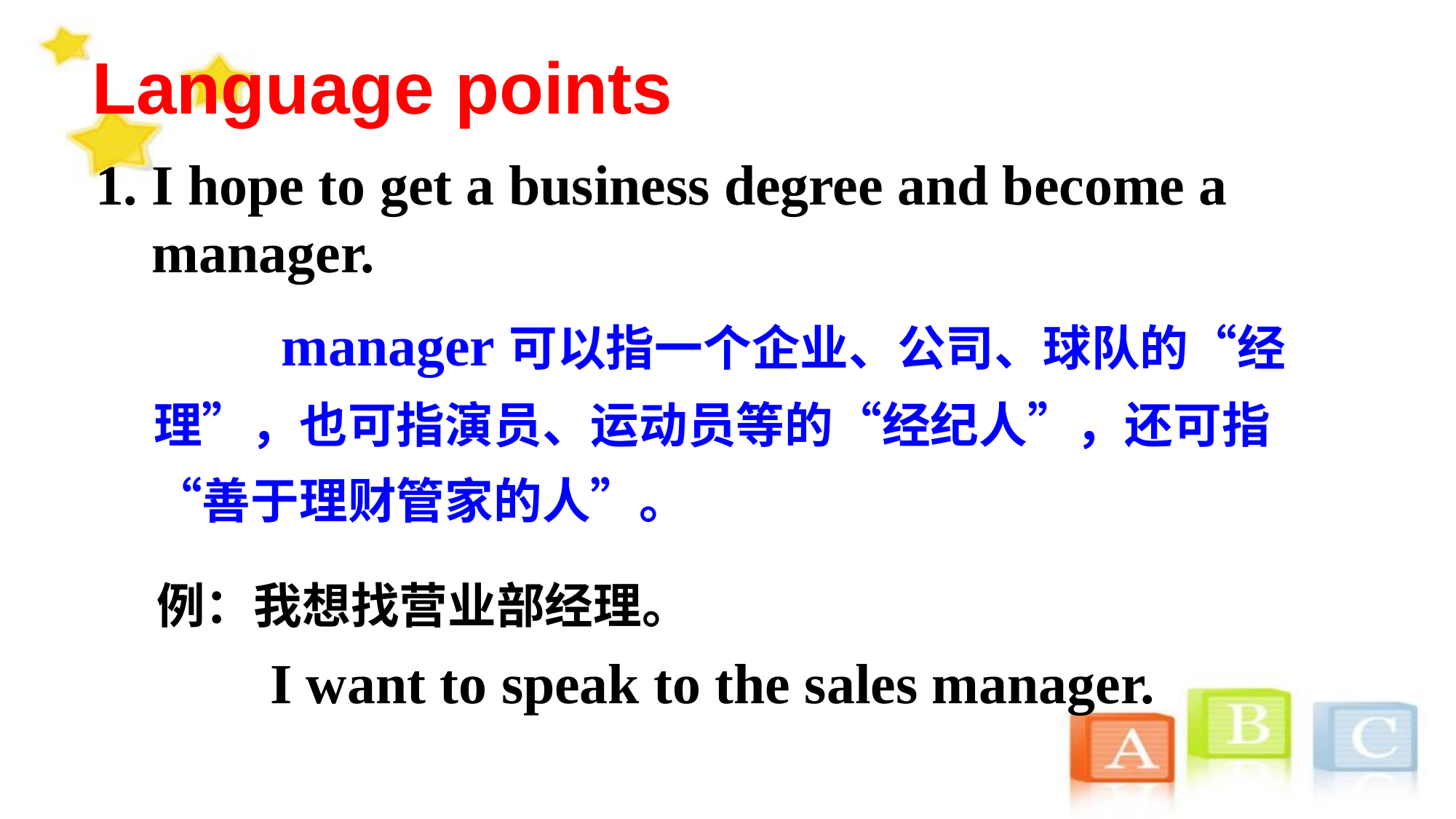

Language points
1. I hope to get a business degree and become a
    manager.
         manager可以指一个企业、公司、球队的“经理”，也可指演员、运动员等的“经纪人”，还可指“善于理财管家的人”。
例：我想找营业部经理。
        I want to speak to the sales manager.